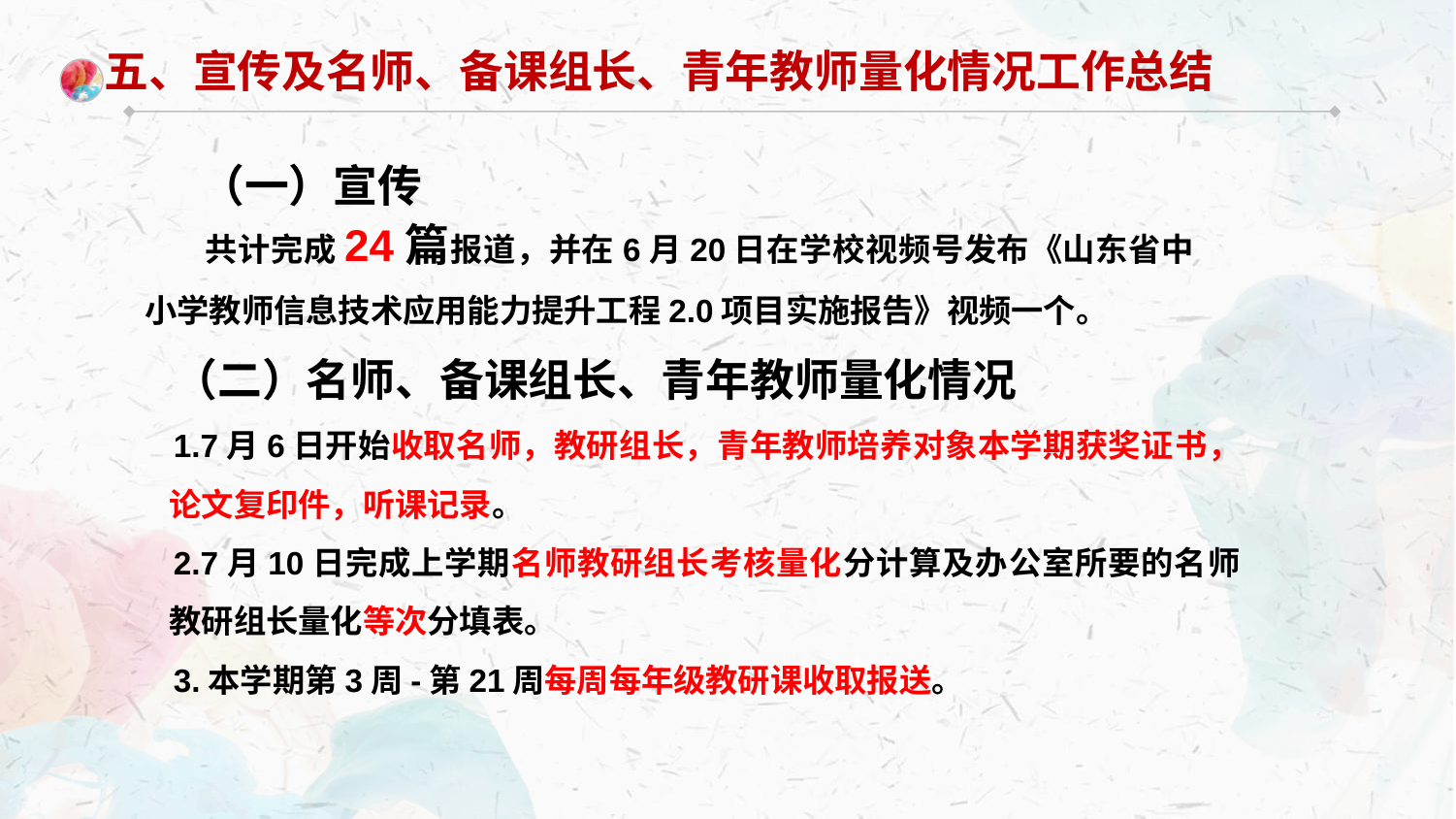

五、宣传及名师、备课组长、青年教师量化情况工作总结

      （一）宣传
      共计完成24篇报道，并在6月20日在学校视频号发布《山东省中小学教师信息技术应用能力提升工程2.0项目实施报告》视频一个。

（二）名师、备课组长、青年教师量化情况
1.7月6日开始收取名师，教研组长，青年教师培养对象本学期获奖证书，论文复印件，听课记录。
2.7月10日完成上学期名师教研组长考核量化分计算及办公室所要的名师教研组长量化等次分填表。
3.本学期第3周-第21周每周每年级教研课收取报送。